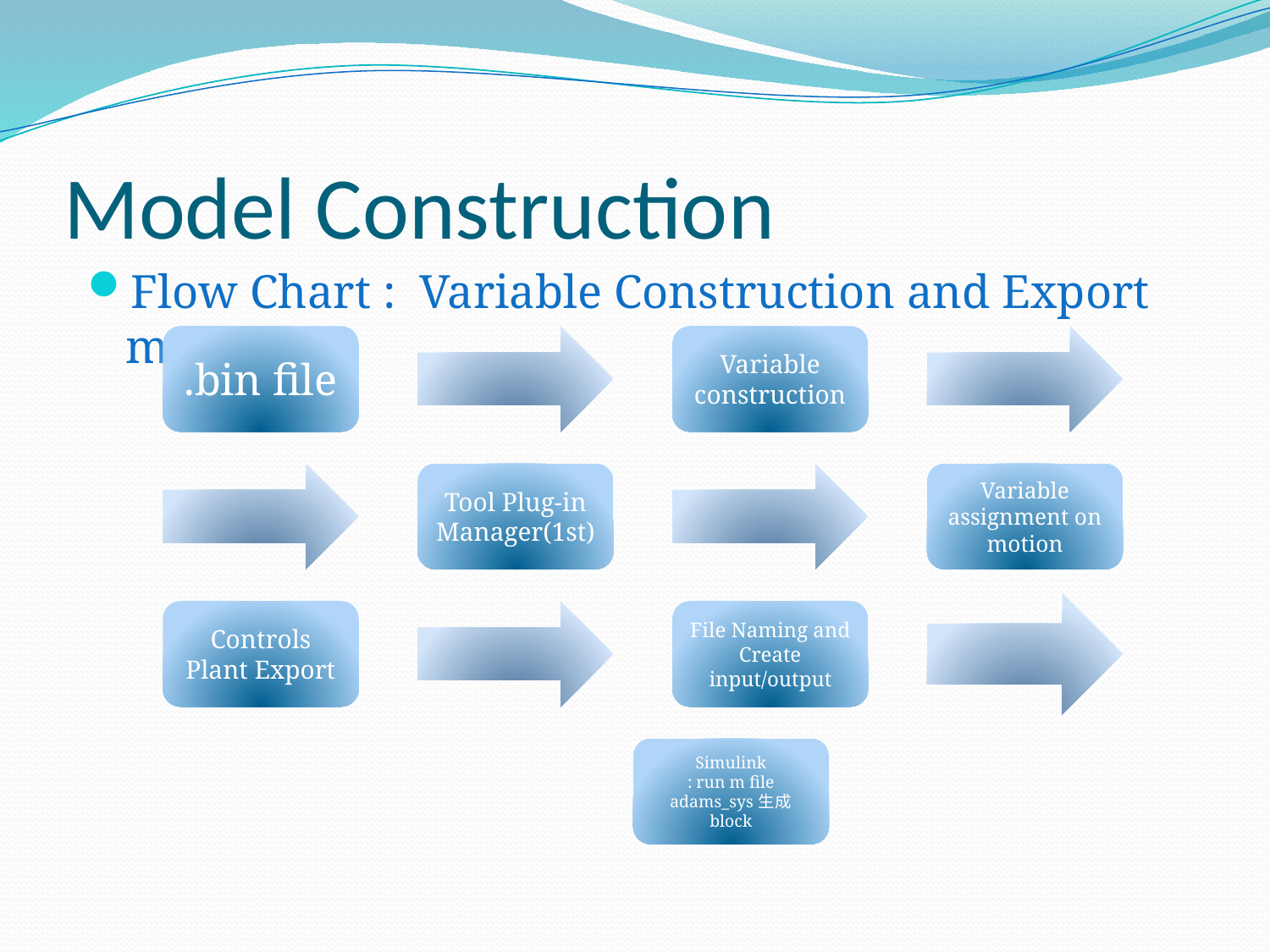

# Model Construction
Flow Chart :  Variable Construction and Export model
.bin file
Variable construction
Variable assignment on motion
Tool Plug-in Manager(1st)
Controls Plant Export
Simulink
: run m file
adams_sys 生成block
File Naming and
Create input/output